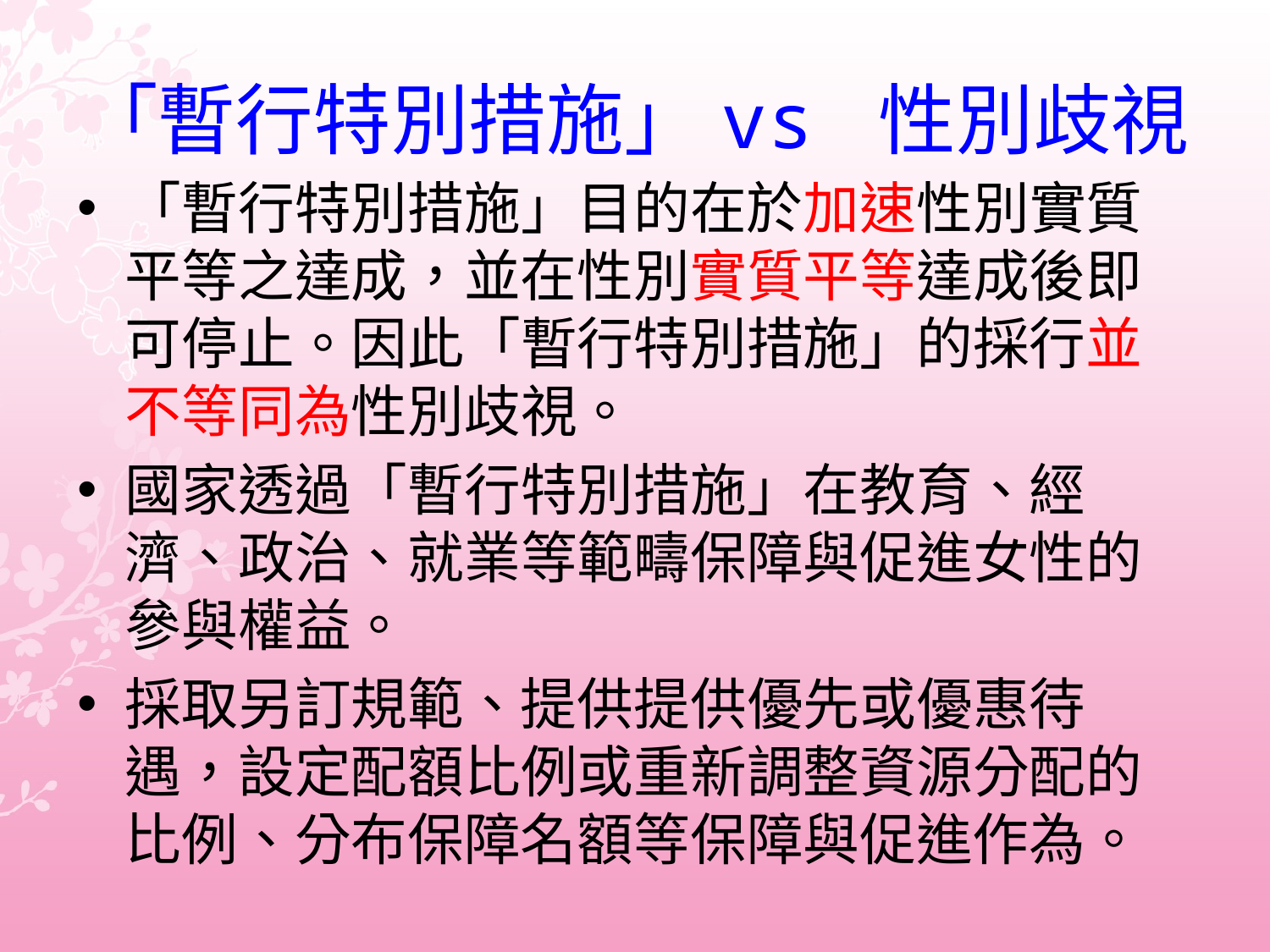

# 「暫行特別措施」vs 性別歧視
「暫行特別措施」目的在於加速性別實質平等之達成，並在性別實質平等達成後即可停止。因此「暫行特別措施」的採行並不等同為性別歧視。
國家透過「暫行特別措施」在教育、經濟、政治、就業等範疇保障與促進女性的參與權益。
採取另訂規範、提供提供優先或優惠待遇，設定配額比例或重新調整資源分配的比例、分布保障名額等保障與促進作為。